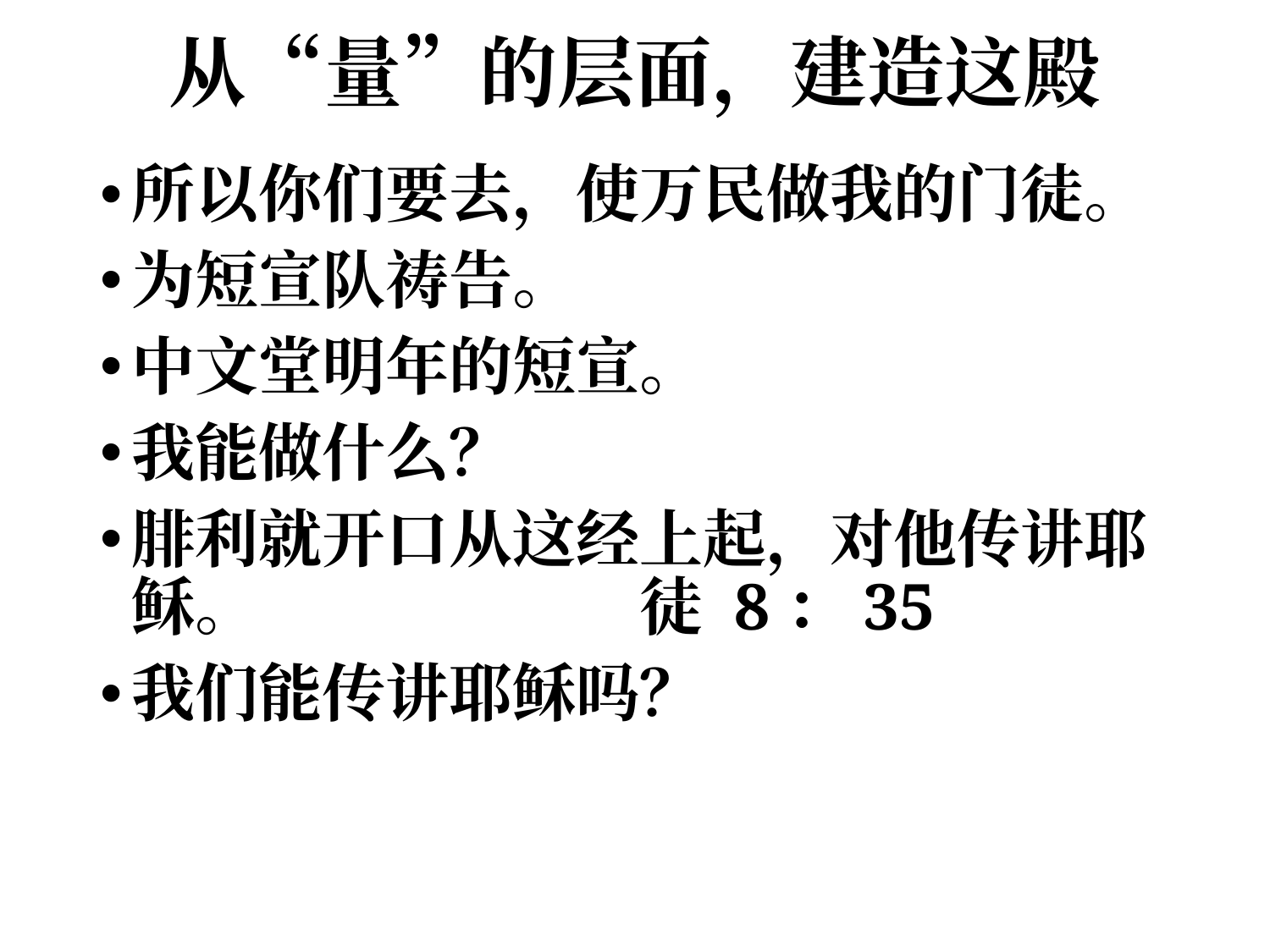

# 从“量”的层面，建造这殿
所以你们要去，使万民做我的门徒。
为短宣队祷告。
中文堂明年的短宣。
我能做什么？
腓利就开口从这经上起，对他传讲耶稣。			徒 8：35
我们能传讲耶稣吗？